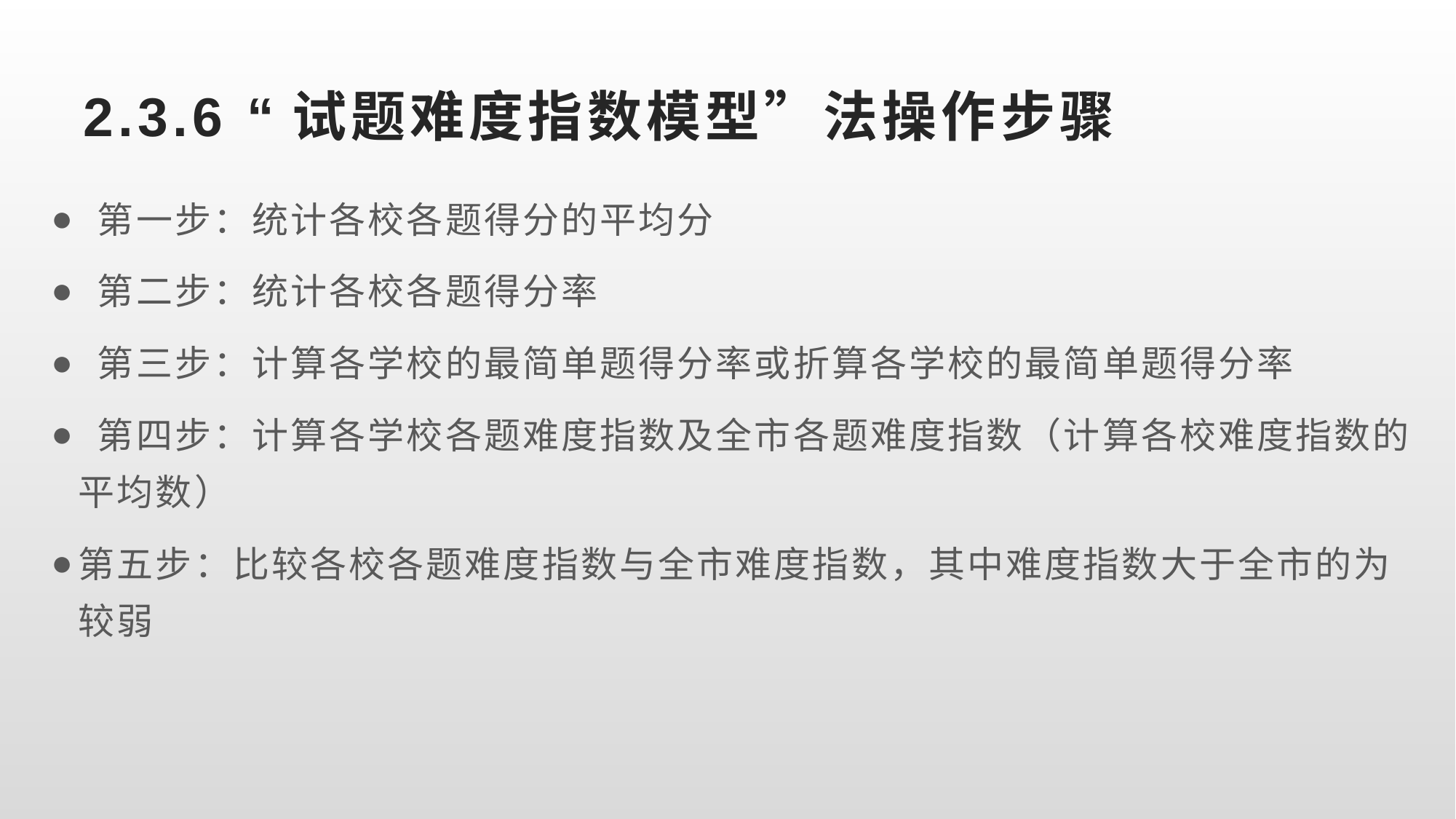

# 2.3.6 “试题难度指数模型”法操作步骤
 第一步：统计各校各题得分的平均分
 第二步：统计各校各题得分率
 第三步：计算各学校的最简单题得分率或折算各学校的最简单题得分率
 第四步：计算各学校各题难度指数及全市各题难度指数（计算各校难度指数的平均数）
第五步：比较各校各题难度指数与全市难度指数，其中难度指数大于全市的为较弱
8